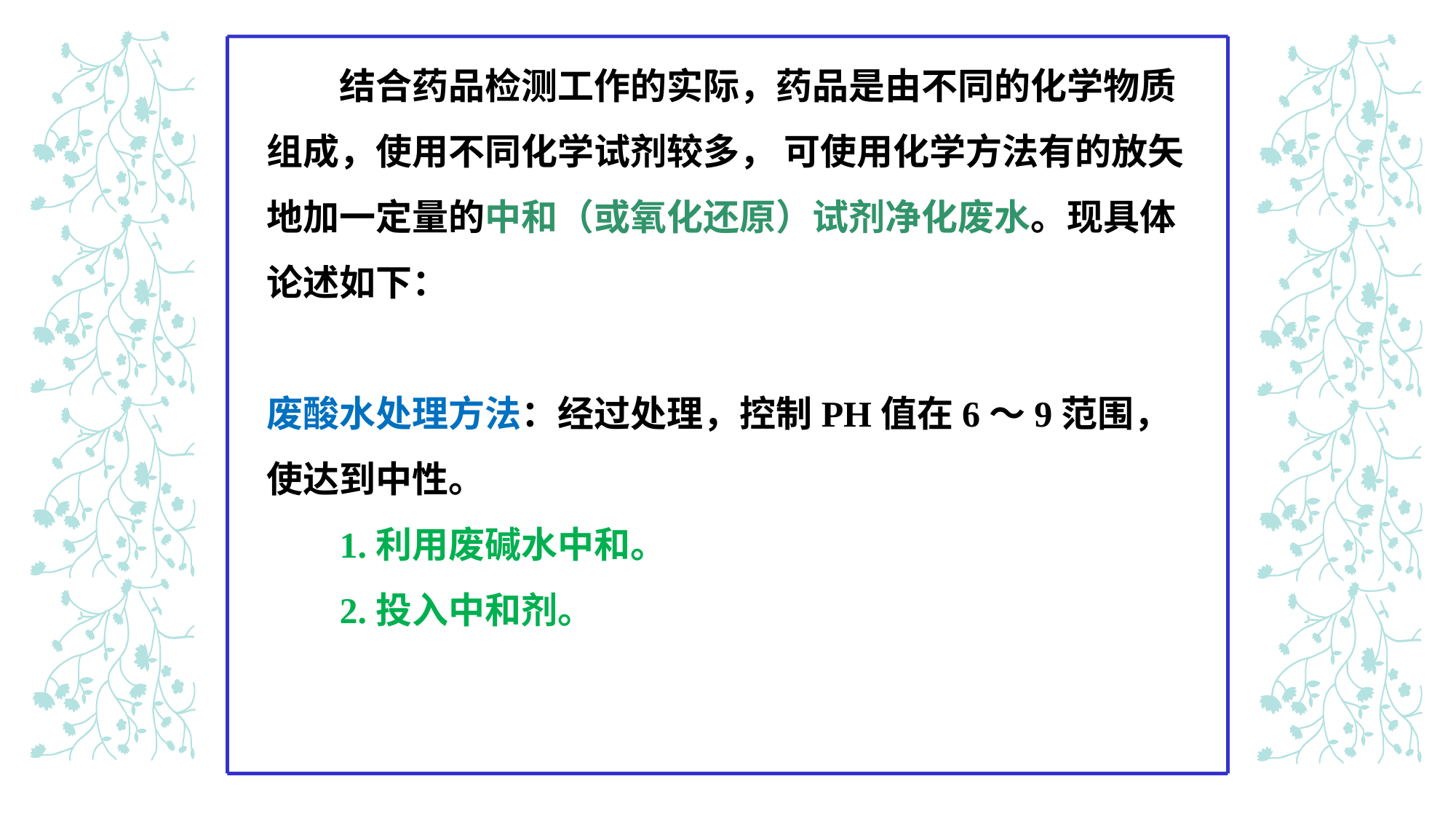

结合药品检测工作的实际，药品是由不同的化学物质组成，使用不同化学试剂较多， 可使用化学方法有的放矢地加一定量的中和（或氧化还原）试剂净化废水。现具体论述如下：

废酸水处理方法：经过处理，控制PH值在6～9范围，使达到中性。
1.利用废碱水中和。
2.投入中和剂。